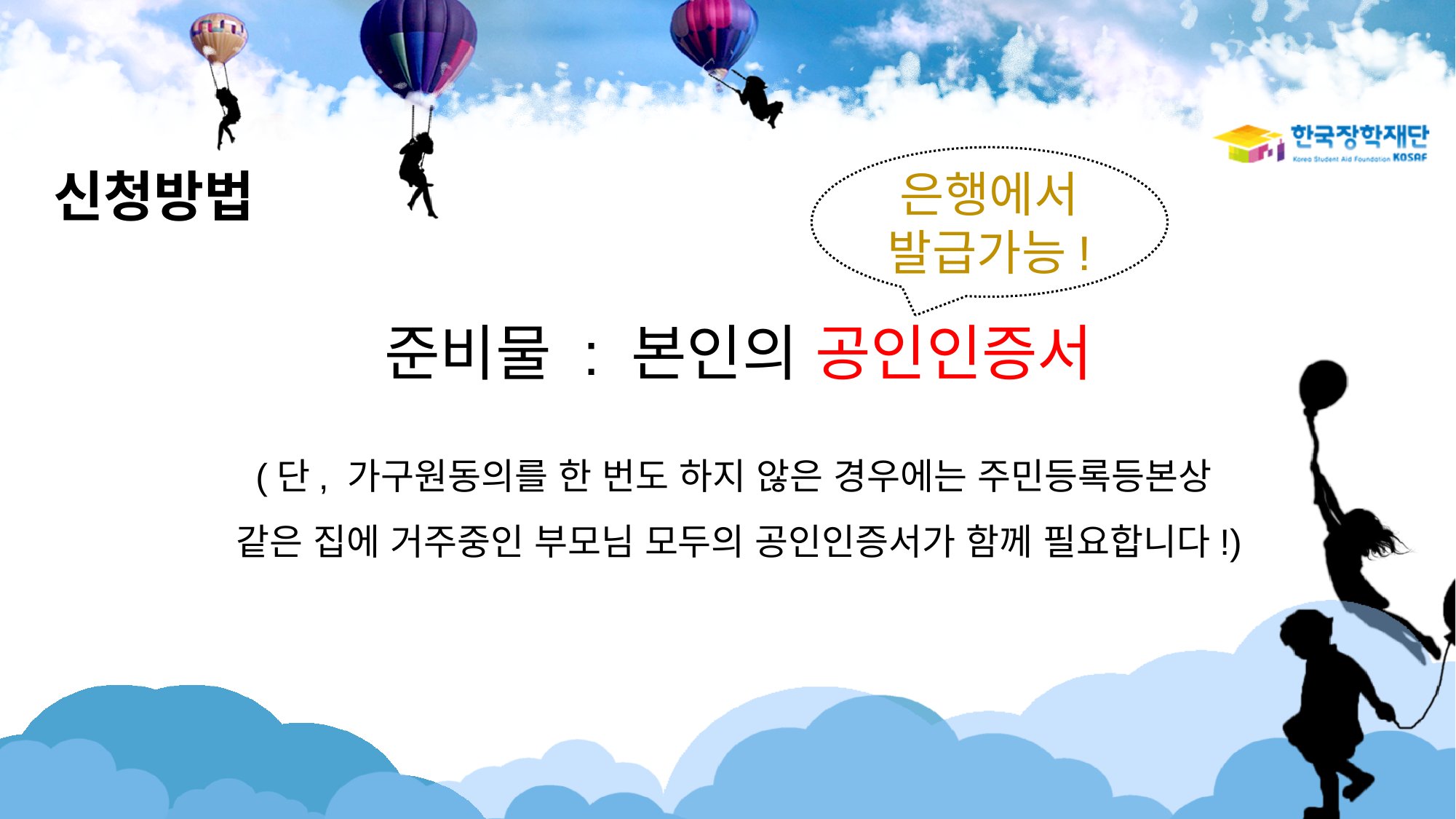

은행에서 발급가능!
신청방법
준비물 : 본인의 공인인증서

(단, 가구원동의를 한 번도 하지 않은 경우에는 주민등록등본상
같은 집에 거주중인 부모님 모두의 공인인증서가 함께 필요합니다!)